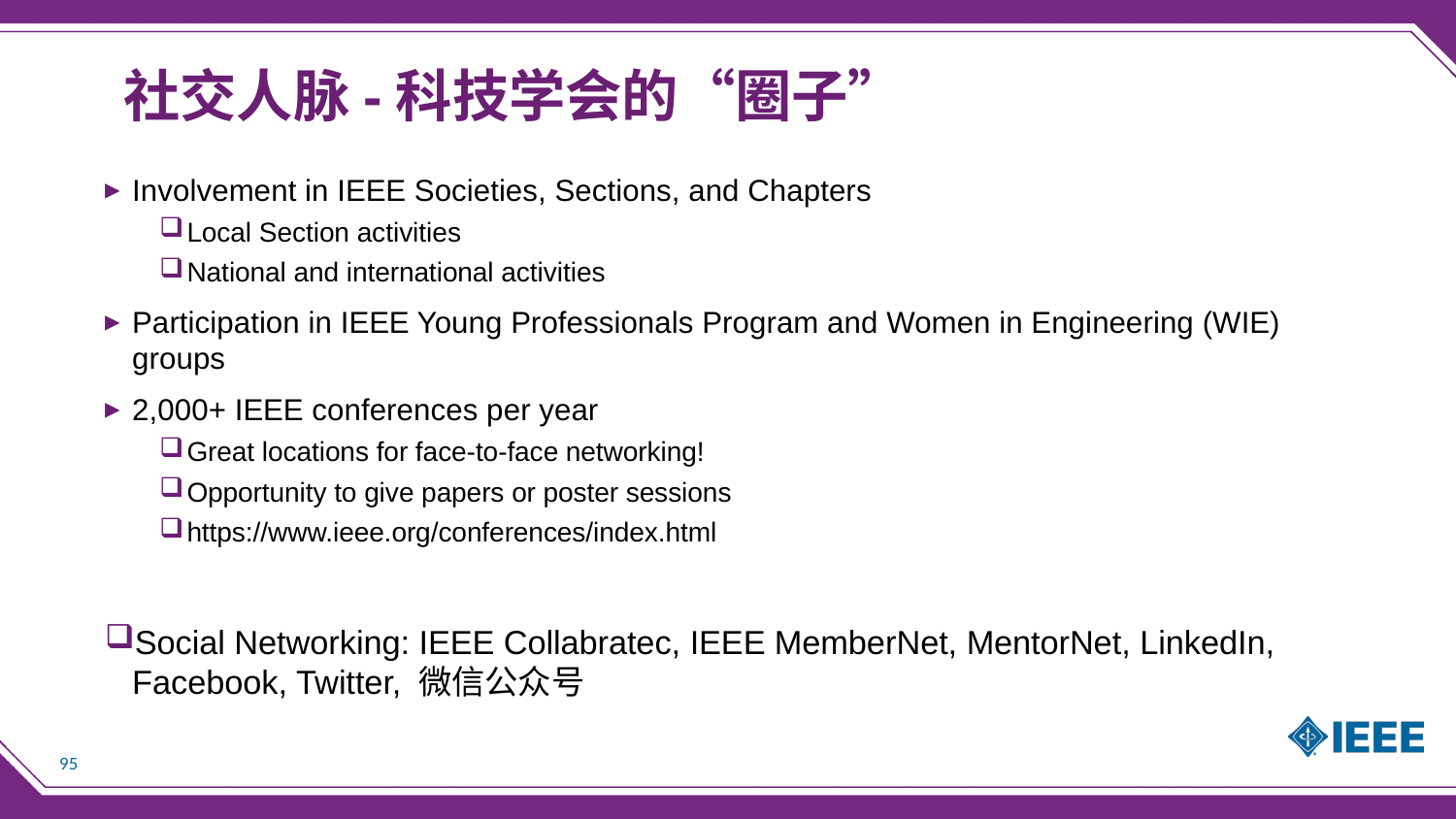

# 社交人脉-科技学会的“圈子”
Involvement in IEEE Societies, Sections, and Chapters
Local Section activities
National and international activities
Participation in IEEE Young Professionals Program and Women in Engineering (WIE) groups
2,000+ IEEE conferences per year
Great locations for face-to-face networking!
Opportunity to give papers or poster sessions
https://www.ieee.org/conferences/index.html

Social Networking: IEEE Collabratec, IEEE MemberNet, MentorNet, LinkedIn, Facebook, Twitter, 微信公众号
95